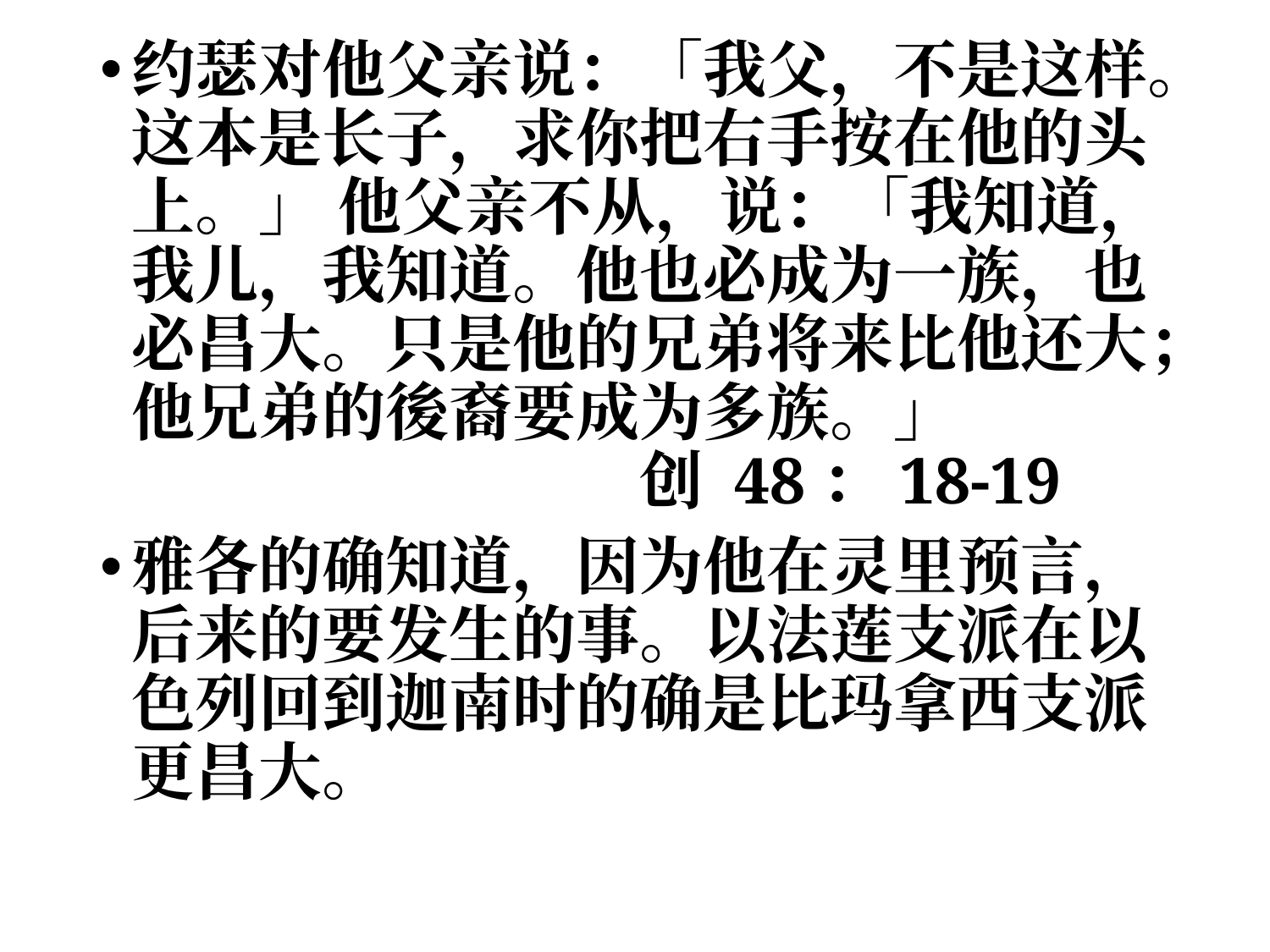

约瑟对他父亲说：「我父，不是这样。这本是长子，求你把右手按在他的头上。」 他父亲不从，说：「我知道，我儿，我知道。他也必成为一族，也必昌大。只是他的兄弟将来比他还大；他兄弟的後裔要成为多族。」						创 48：18-19
雅各的确知道，因为他在灵里预言，后来的要发生的事。以法莲支派在以色列回到迦南时的确是比玛拿西支派更昌大。